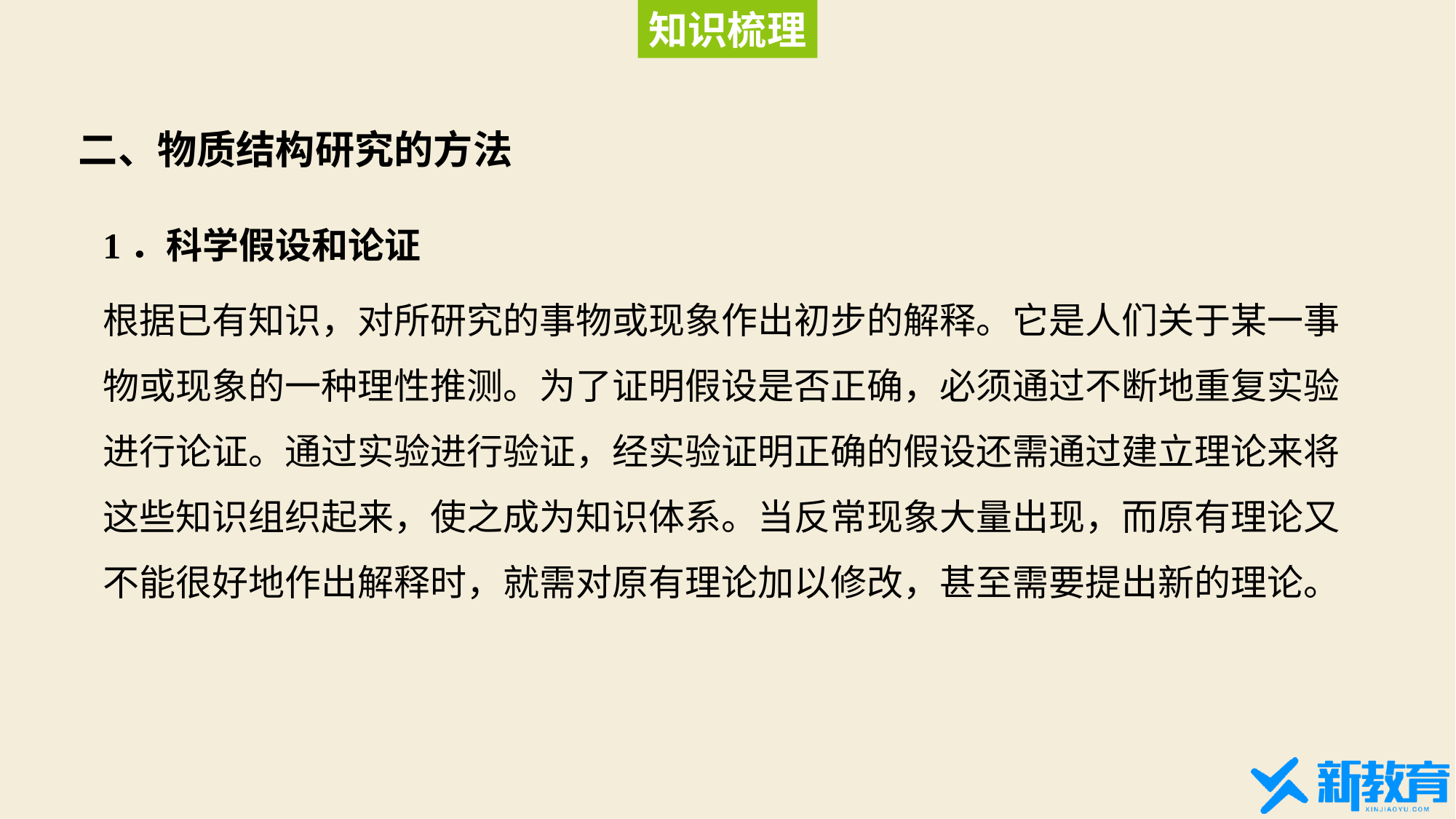

知识梳理
二、物质结构研究的方法
1．科学假设和论证
根据已有知识，对所研究的事物或现象作出初步的解释。它是人们关于某一事物或现象的一种理性推测。为了证明假设是否正确，必须通过不断地重复实验进行论证。通过实验进行验证，经实验证明正确的假设还需通过建立理论来将这些知识组织起来，使之成为知识体系。当反常现象大量出现，而原有理论又不能很好地作出解释时，就需对原有理论加以修改，甚至需要提出新的理论。